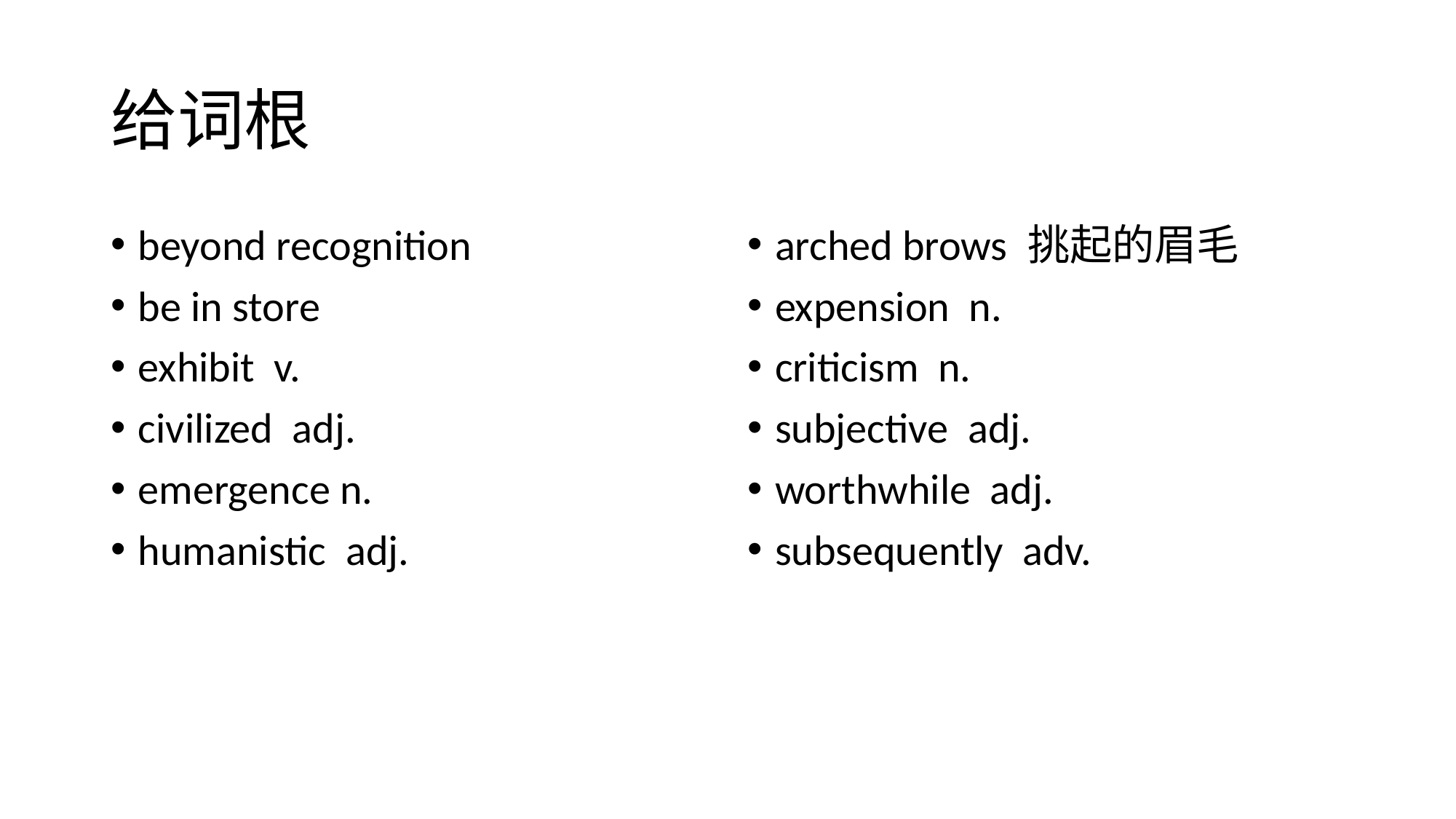

# 给词根
beyond recognition
be in store
exhibit  v.
civilized  adj.
emergence n.
humanistic  adj.

arched brows 挑起的眉毛
expension  n.
criticism  n.
subjective  adj.
worthwhile  adj.
subsequently  adv.